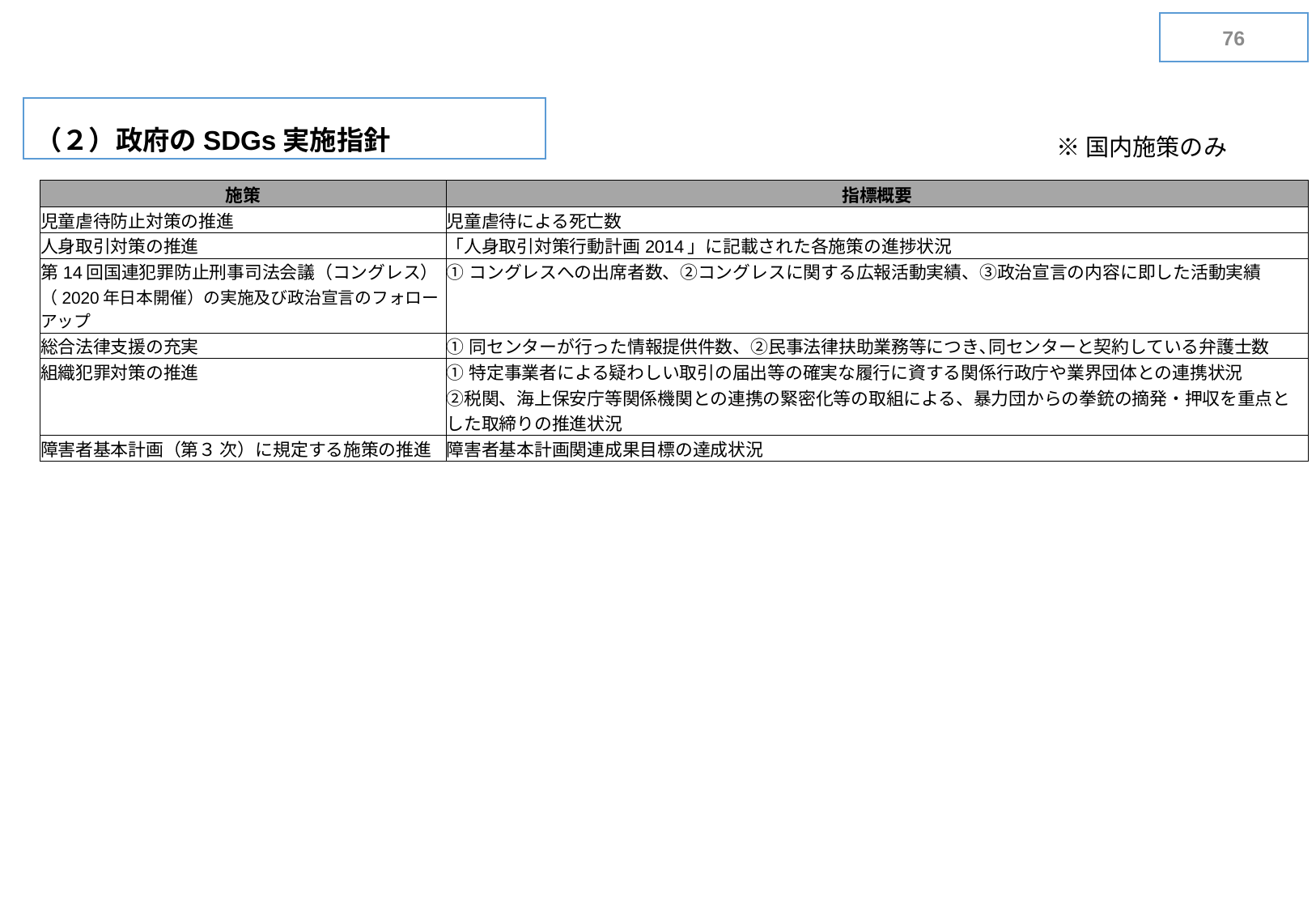

76
（２）政府のSDGs実施指針
※国内施策のみ
| 施策 | 指標概要 |
| --- | --- |
| 児童虐待防止対策の推進 | 児童虐待による死亡数 |
| 人身取引対策の推進 | 「人身取引対策行動計画2014」に記載された各施策の進捗状況 |
| 第14回国連犯罪防止刑事司法会議（コングレス） （2020年日本開催）の実施及び政治宣言のフォローアップ | ①コングレスへの出席者数、②コングレスに関する広報活動実績、③政治宣言の内容に即した活動実績 |
| 総合法律支援の充実 | ①同センターが行った情報提供件数、②民事法律扶助業務等につき､同センターと契約している弁護士数 |
| 組織犯罪対策の推進 | ①特定事業者による疑わしい取引の届出等の確実な履行に資する関係行政庁や業界団体との連携状況 ②税関、海上保安庁等関係機関との連携の緊密化等の取組による、暴力団からの拳銃の摘発・押収を重点とした取締りの推進状況 |
| 障害者基本計画（第３ 次）に規定する施策の推進 | 障害者基本計画関連成果目標の達成状況 |